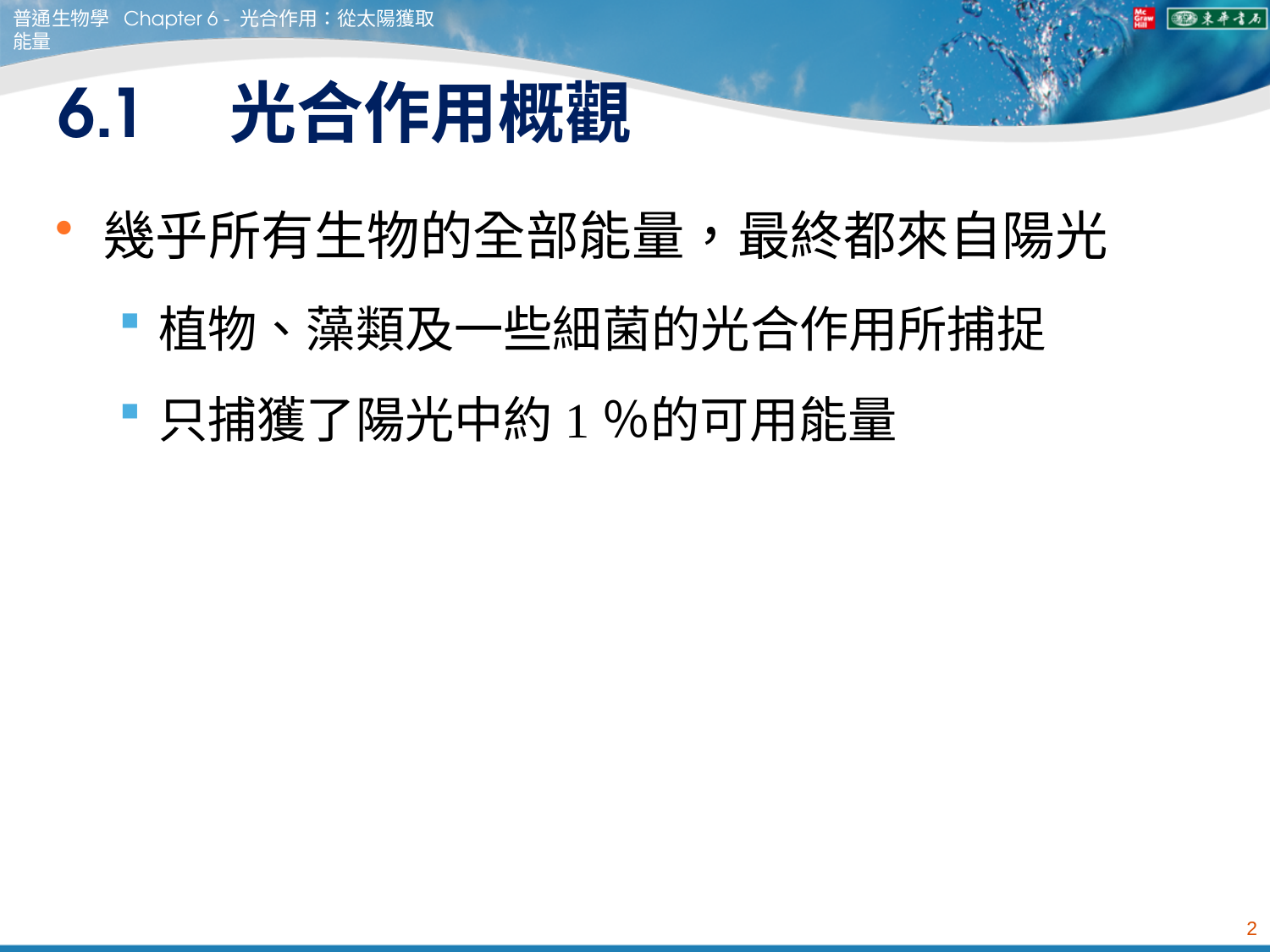

普通生物學  Chapter 6 - 光合作用：從太陽獲取能量
# 6.1　光合作用概觀
幾乎所有生物的全部能量，最終都來自陽光
植物、藻類及一些細菌的光合作用所捕捉
只捕獲了陽光中約1％的可用能量
2